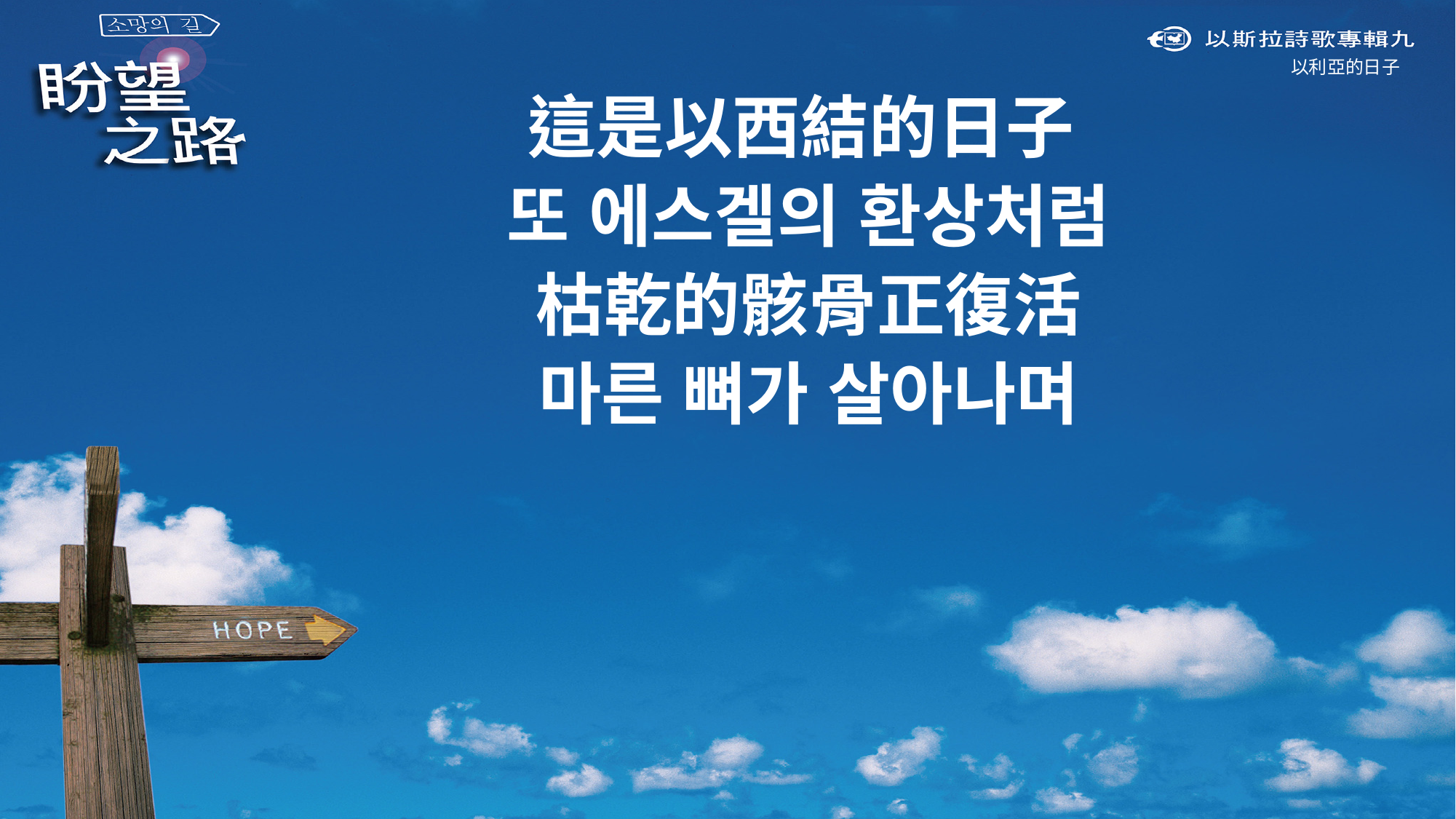

以利亞的日子
這是以西結的日子
또 에스겔의 환상처럼
枯乾的骸骨正復活
마른 뼈가 살아나며